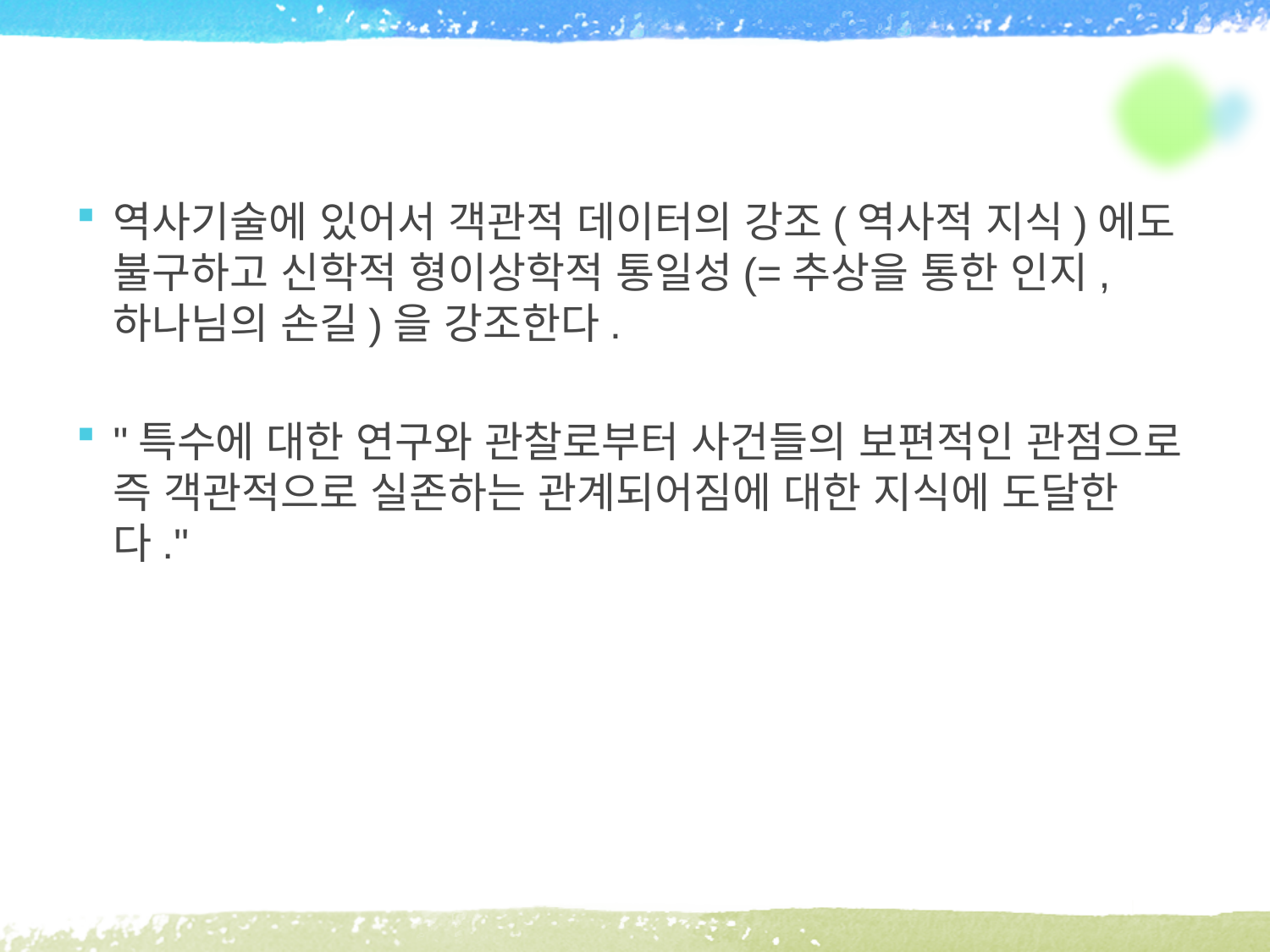

#
역사기술에 있어서 객관적 데이터의 강조(역사적 지식)에도 불구하고 신학적 형이상학적 통일성(=추상을 통한 인지, 하나님의 손길)을 강조한다.

"특수에 대한 연구와 관찰로부터 사건들의 보편적인 관점으로 즉 객관적으로 실존하는 관계되어짐에 대한 지식에 도달한다."